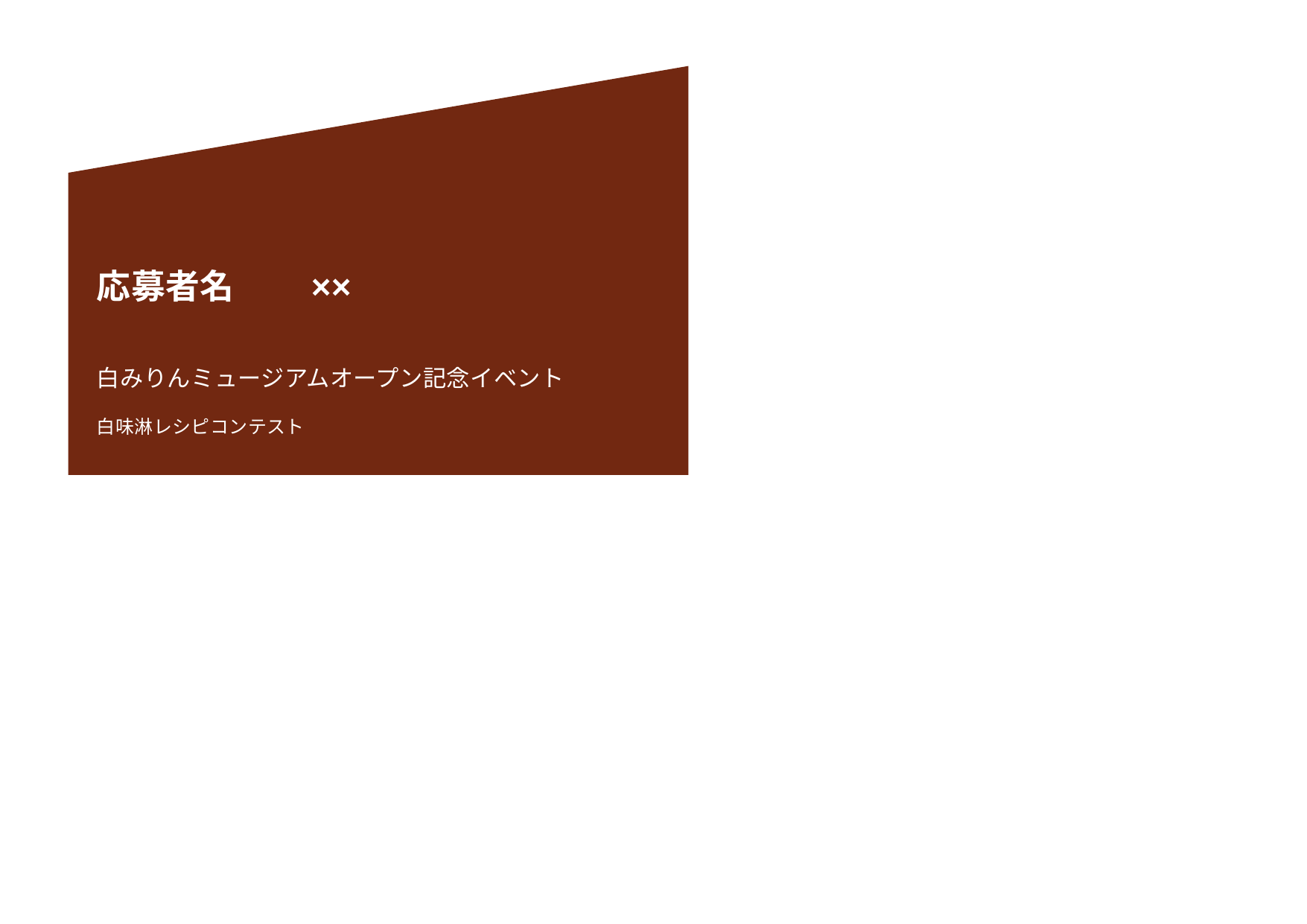

# 応募者名　　××
白みりんミュージアムオープン記念イベント
白味淋レシピコンテスト